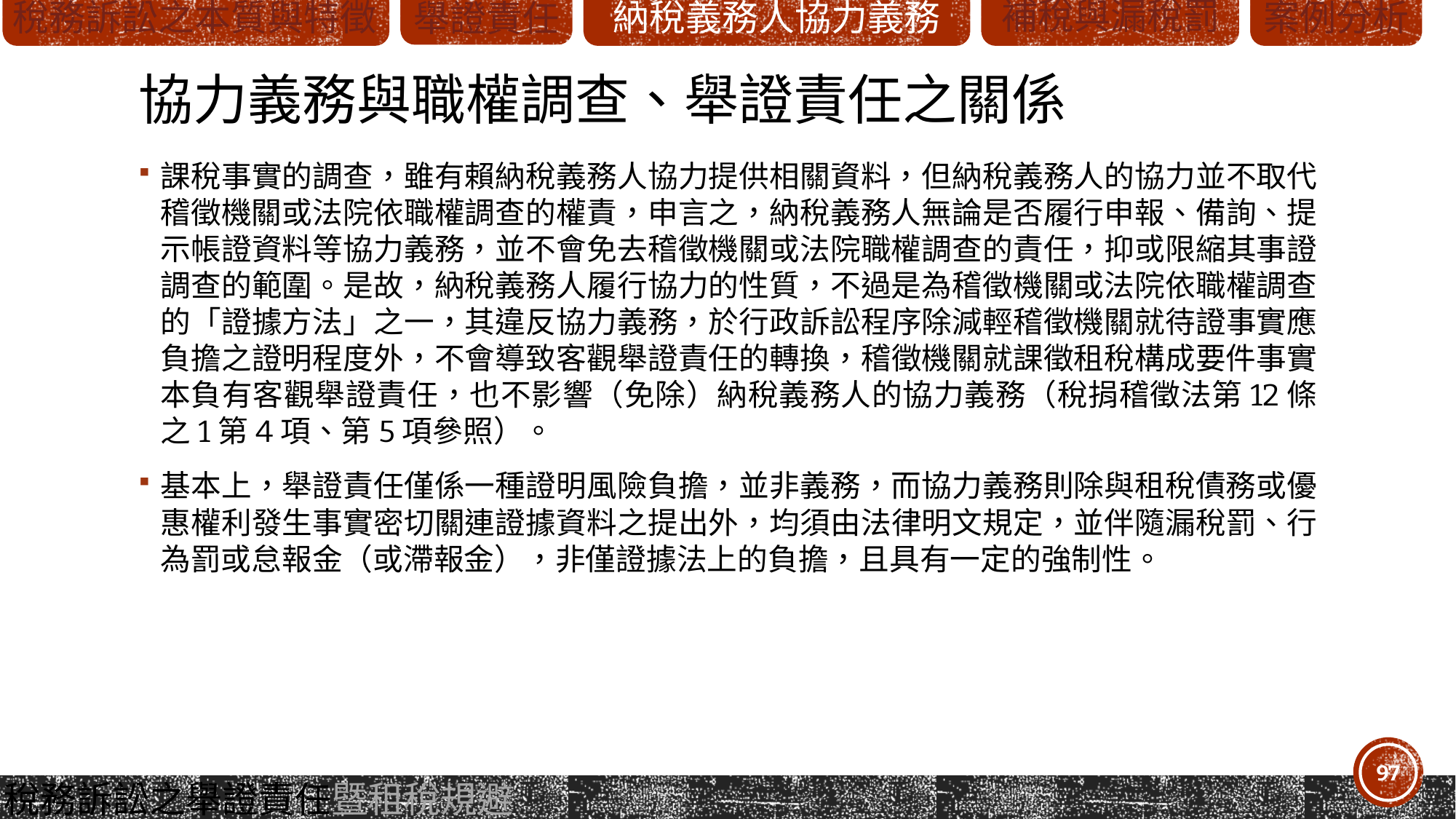

# 協力義務與職權調查、舉證責任之關係
課稅事實的調查，雖有賴納稅義務人協力提供相關資料，但納稅義務人的協力並不取代稽徵機關或法院依職權調查的權責，申言之，納稅義務人無論是否履行申報、備詢、提示帳證資料等協力義務，並不會免去稽徵機關或法院職權調查的責任，抑或限縮其事證調查的範圍。是故，納稅義務人履行協力的性質，不過是為稽徵機關或法院依職權調查的「證據方法」之一，其違反協力義務，於行政訴訟程序除減輕稽徵機關就待證事實應負擔之證明程度外，不會導致客觀舉證責任的轉換，稽徵機關就課徵租稅構成要件事實本負有客觀舉證責任，也不影響（免除）納稅義務人的協力義務（稅捐稽徵法第12條之1第4項、第5項參照）。
基本上，舉證責任僅係一種證明風險負擔，並非義務，而協力義務則除與租稅債務或優惠權利發生事實密切關連證據資料之提出外，均須由法律明文規定，並伴隨漏稅罰、行為罰或怠報金（或滯報金），非僅證據法上的負擔，且具有一定的強制性。
97